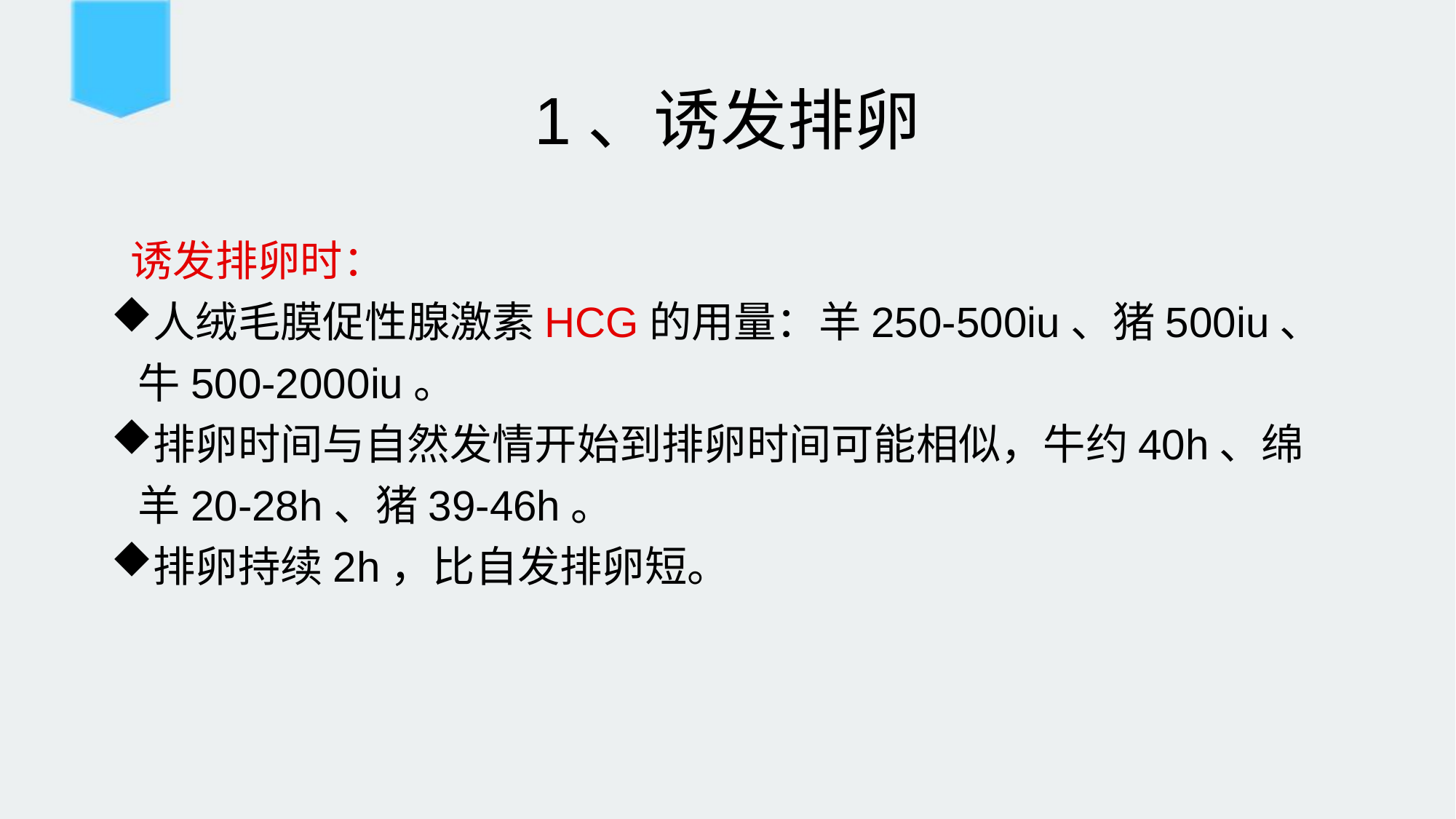

# 1、诱发排卵

 诱发排卵时：
人绒毛膜促性腺激素HCG的用量：羊250-500iu、猪500iu、牛500-2000iu。
排卵时间与自然发情开始到排卵时间可能相似，牛约40h、绵羊20-28h、猪39-46h。
排卵持续2h，比自发排卵短。